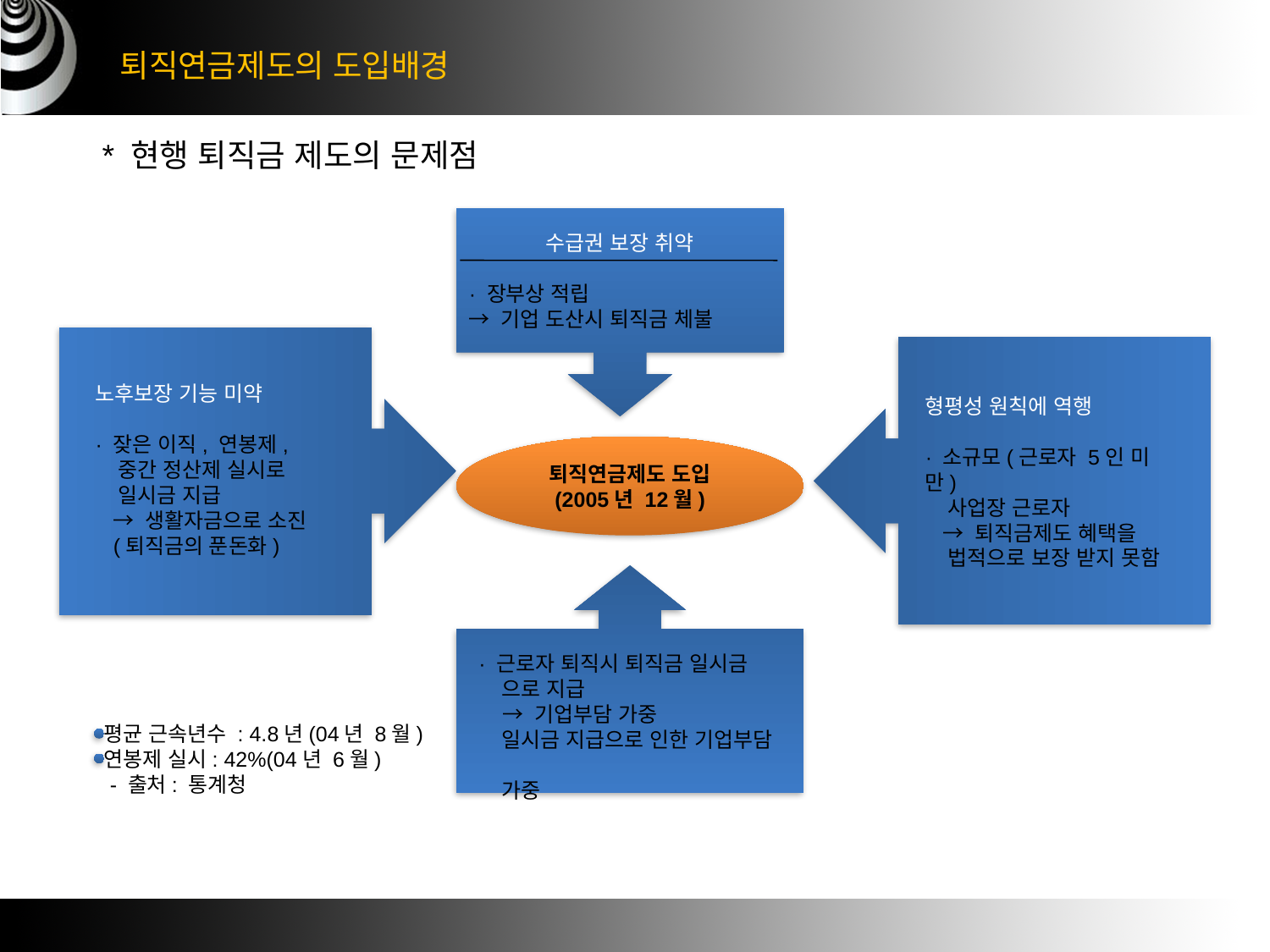

퇴직연금제도의 도입배경
* 현행 퇴직금 제도의 문제점
수급권 보장 취약

· 장부상 적립
→ 기업 도산시 퇴직금 체불

노후보장 기능 미약

· 잦은 이직, 연봉제,
   중간 정산제 실시로
   일시금 지급
   → 생활자금으로 소진
   (퇴직금의 푼돈화)
형평성 원칙에 역행

· 소규모(근로자 5인 미만)
   사업장 근로자
   → 퇴직금제도 혜택을
   법적으로 보장 받지 못함
퇴직연금제도 도입
(2005년 12월)

· 근로자 퇴직시 퇴직금 일시금
   으로 지급
    → 기업부담 가중
   일시금 지급으로 인한 기업부담
   가중
평균 근속년수 : 4.8년(04년 8월)
연봉제 실시: 42%(04년 6월)
 - 출처: 통계청